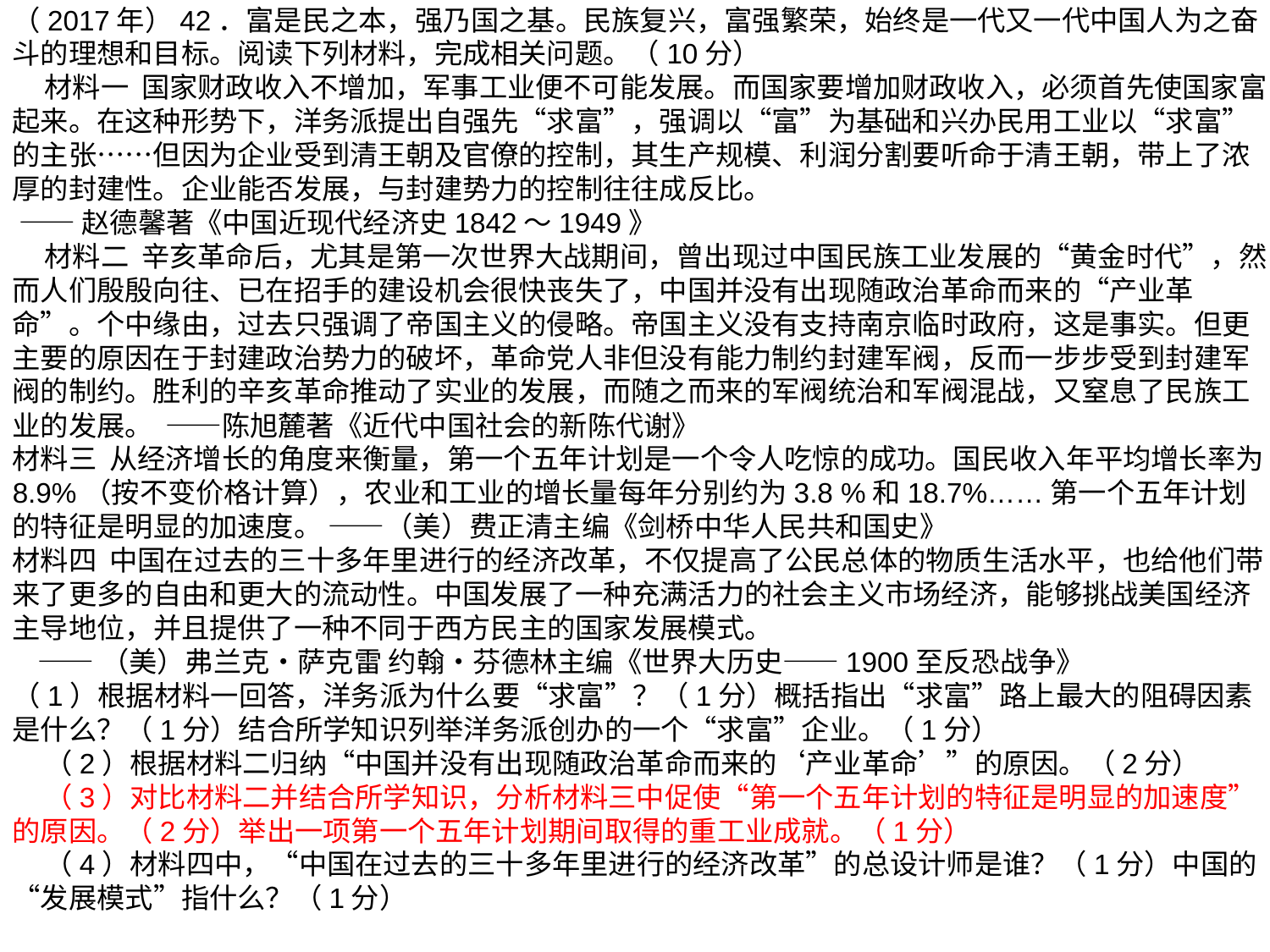

（2017年）42．富是民之本，强乃国之基。民族复兴，富强繁荣，始终是一代又一代中国人为之奋斗的理想和目标。阅读下列材料，完成相关问题。（10分）
    材料一  国家财政收入不增加，军事工业便不可能发展。而国家要增加财政收入，必须首先使国家富起来。在这种形势下，洋务派提出自强先“求富”，强调以“富”为基础和兴办民用工业以“求富”的主张……但因为企业受到清王朝及官僚的控制，其生产规模、利润分割要听命于清王朝，带上了浓厚的封建性。企业能否发展，与封建势力的控制往往成反比。
 ——赵德馨著《中国近现代经济史1842～1949》
    材料二  辛亥革命后，尤其是第一次世界大战期间，曾出现过中国民族工业发展的“黄金时代”，然而人们殷殷向往、已在招手的建设机会很快丧失了，中国并没有出现随政治革命而来的“产业革命”。个中缘由，过去只强调了帝国主义的侵略。帝国主义没有支持南京临时政府，这是事实。但更主要的原因在于封建政治势力的破坏，革命党人非但没有能力制约封建军阀，反而一步步受到封建军阀的制约。胜利的辛亥革命推动了实业的发展，而随之而来的军阀统治和军阀混战，又窒息了民族工业的发展。  ——陈旭麓著《近代中国社会的新陈代谢》
材料三  从经济增长的角度来衡量，第一个五年计划是一个令人吃惊的成功。国民收入年平均增长率为8.9%（按不变价格计算），农业和工业的增长量每年分别约为3.8 %和18.7%……第一个五年计划的特征是明显的加速度。 ——（美）费正清主编《剑桥中华人民共和国史》
材料四  中国在过去的三十多年里进行的经济改革，不仅提高了公民总体的物质生活水平，也给他们带来了更多的自由和更大的流动性。中国发展了一种充满活力的社会主义市场经济，能够挑战美国经济主导地位，并且提供了一种不同于西方民主的国家发展模式。
    ——（美）弗兰克•萨克雷 约翰•芬德林主编《世界大历史——1900至反恐战争》
（1）根据材料一回答，洋务派为什么要“求富”？（1分）概括指出“求富”路上最大的阻碍因素是什么？（1分）结合所学知识列举洋务派创办的一个“求富”企业。（1分）
    （2）根据材料二归纳“中国并没有出现随政治革命而来的‘产业革命’”的原因。（2分）
    （3）对比材料二并结合所学知识，分析材料三中促使“第一个五年计划的特征是明显的加速度”的原因。（2分）举出一项第一个五年计划期间取得的重工业成就。（1分）
    （4）材料四中，“中国在过去的三十多年里进行的经济改革”的总设计师是谁？（1分）中国的“发展模式”指什么？（1分）